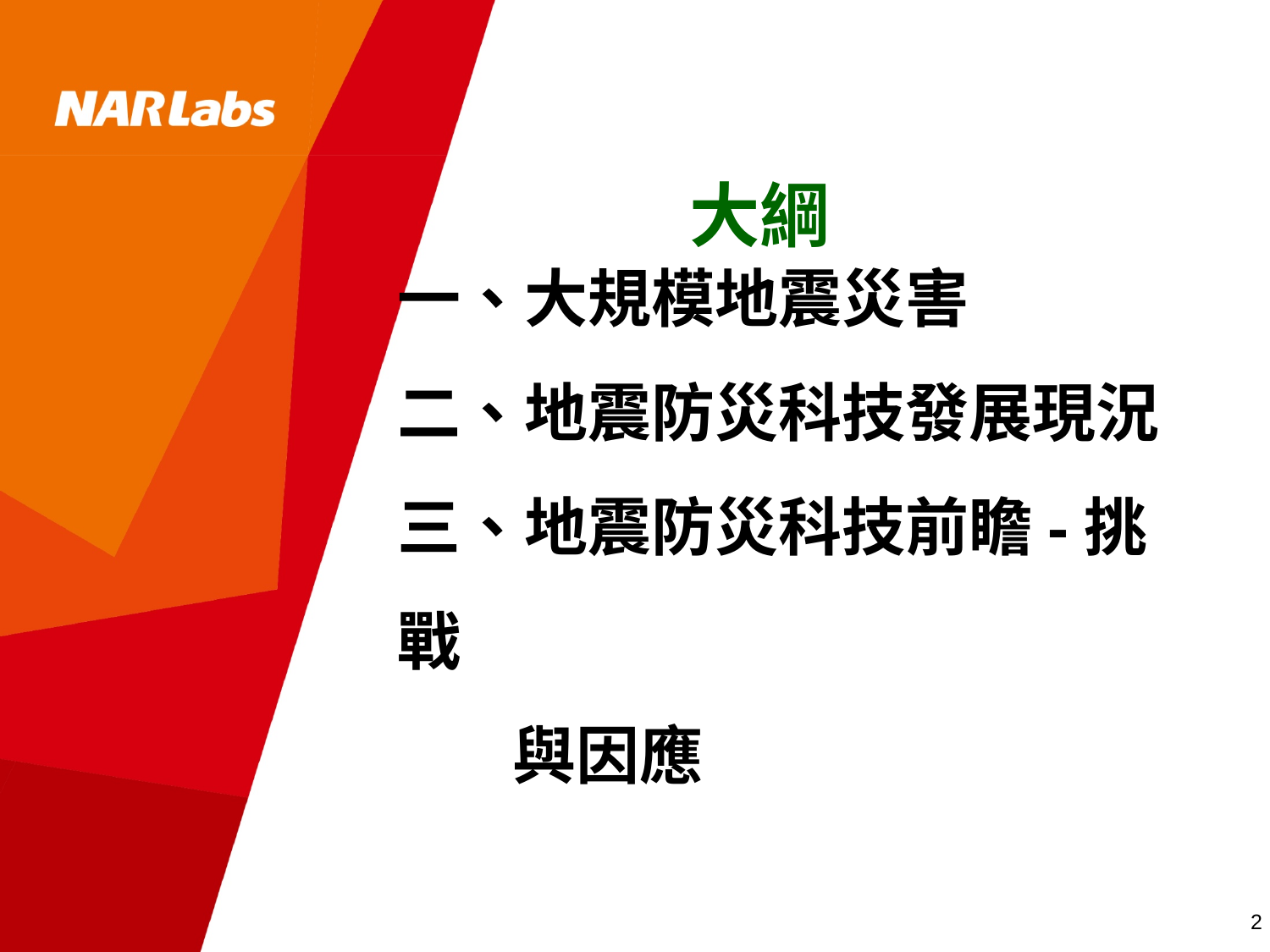

大綱
# 一、大規模地震災害 二、地震防災科技發展現況 三、地震防災科技前瞻-挑戰 與因應
2